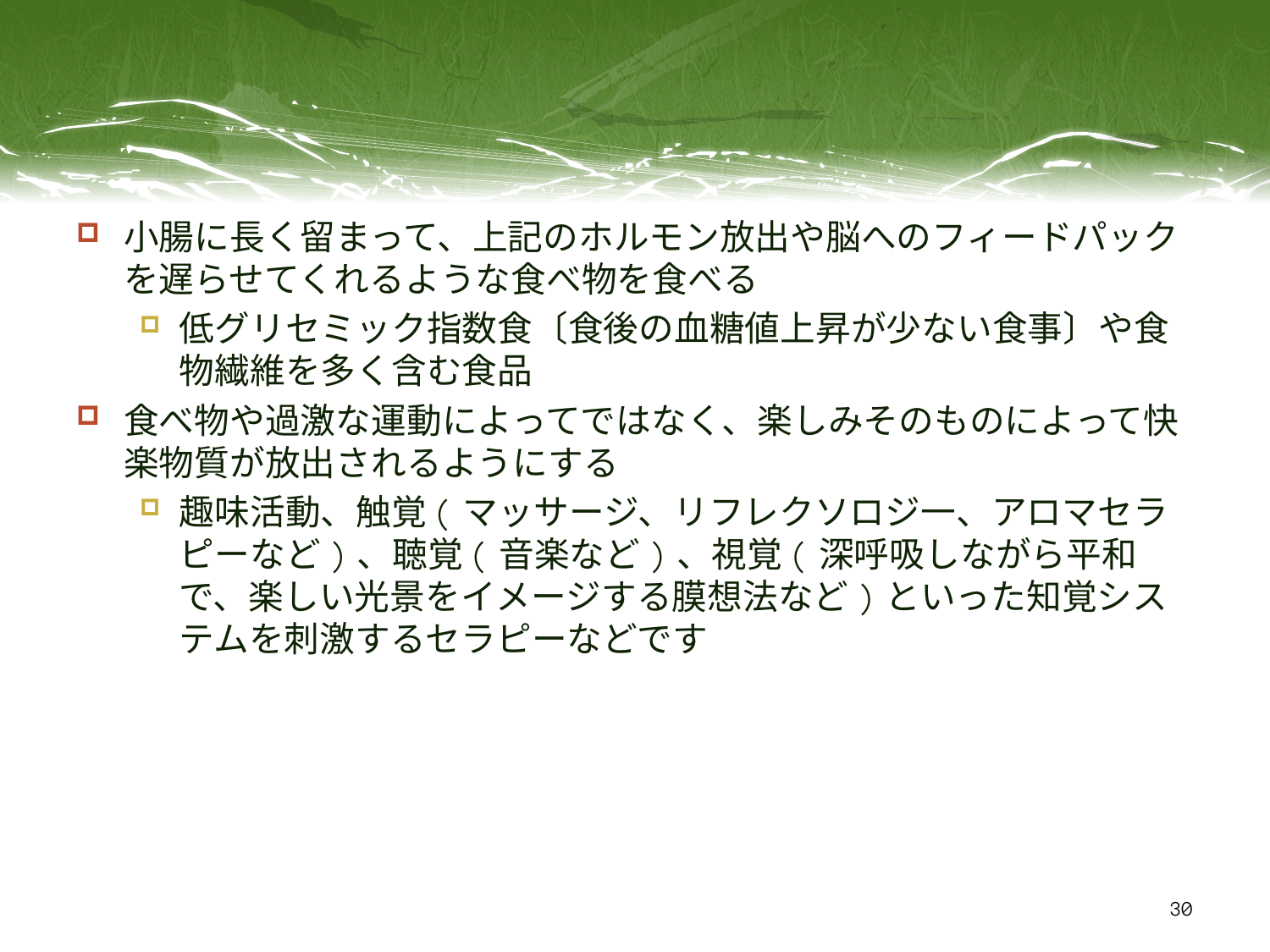

#
小腸に長く留まって、上記のホルモン放出や脳へのフィードパックを遅らせてくれるような食べ物を食べる
低グリセミック指数食〔食後の血糖値上昇が少ない食事〕や食物繊維を多く含む食品
食べ物や過激な運動によってではなく、楽しみそのものによって快楽物質が放出されるようにする
趣味活動、触覚(マッサージ、リフレクソロジ一、アロマセラピーなど)、聴覚(音楽など)、視覚(深呼吸しながら平和で、楽しい光景をイメージする膜想法など)といった知覚システムを刺激するセラピーなどです
30